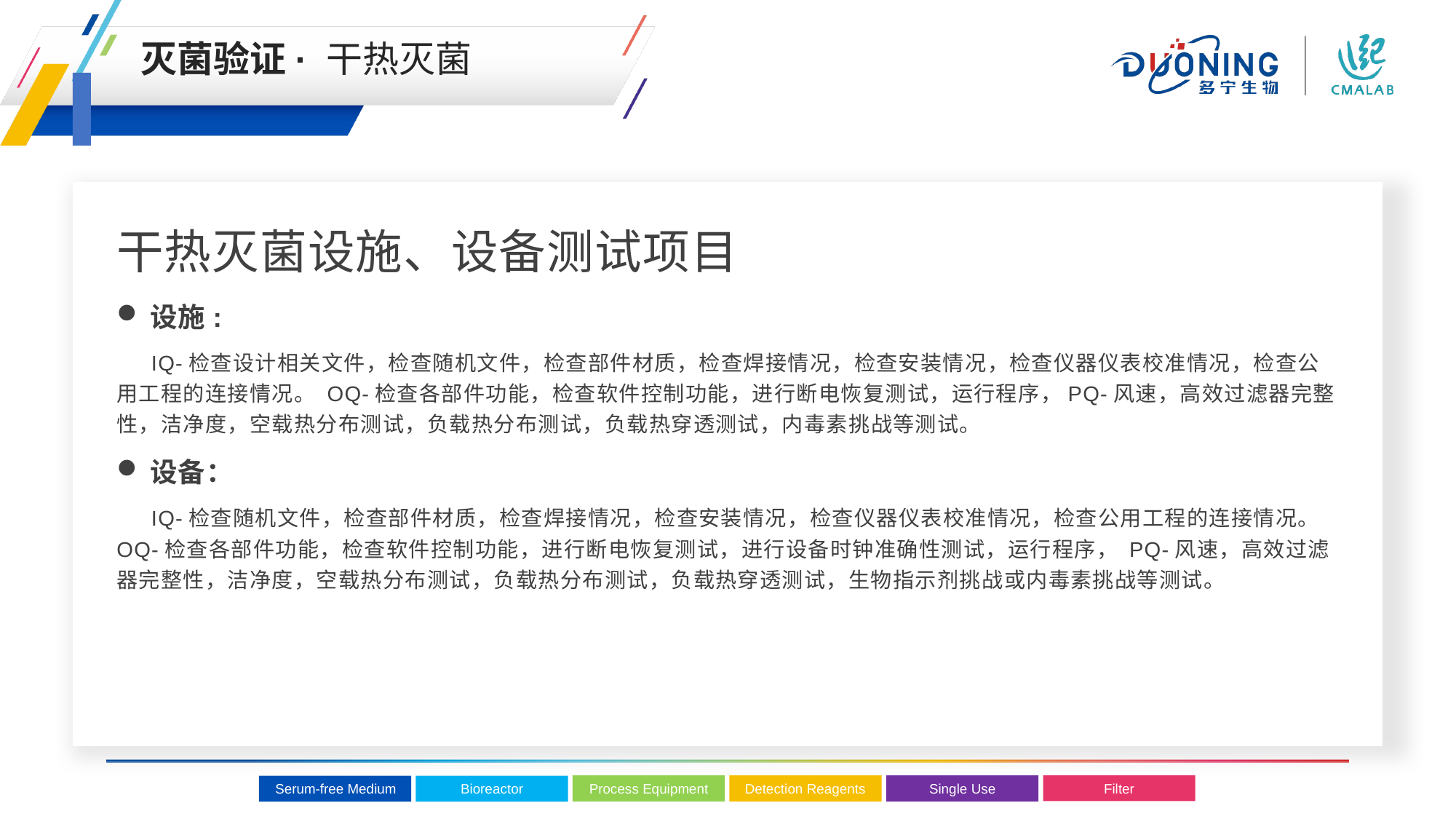

灭菌验证· 干热灭菌

干热灭菌设施、设备测试项目
设施:
     IQ-检查设计相关文件，检查随机文件，检查部件材质，检查焊接情况，检查安装情况，检查仪器仪表校准情况，检查公用工程的连接情况。 OQ-检查各部件功能，检查软件控制功能，进行断电恢复测试，运行程序，PQ-风速，高效过滤器完整性，洁净度，空载热分布测试，负载热分布测试，负载热穿透测试，内毒素挑战等测试。
设备：
     IQ-检查随机文件，检查部件材质，检查焊接情况，检查安装情况，检查仪器仪表校准情况，检查公用工程的连接情况。 OQ-检查各部件功能，检查软件控制功能，进行断电恢复测试，进行设备时钟准确性测试，运行程序， PQ-风速，高效过滤器完整性，洁净度，空载热分布测试，负载热分布测试，负载热穿透测试，生物指示剂挑战或内毒素挑战等测试。